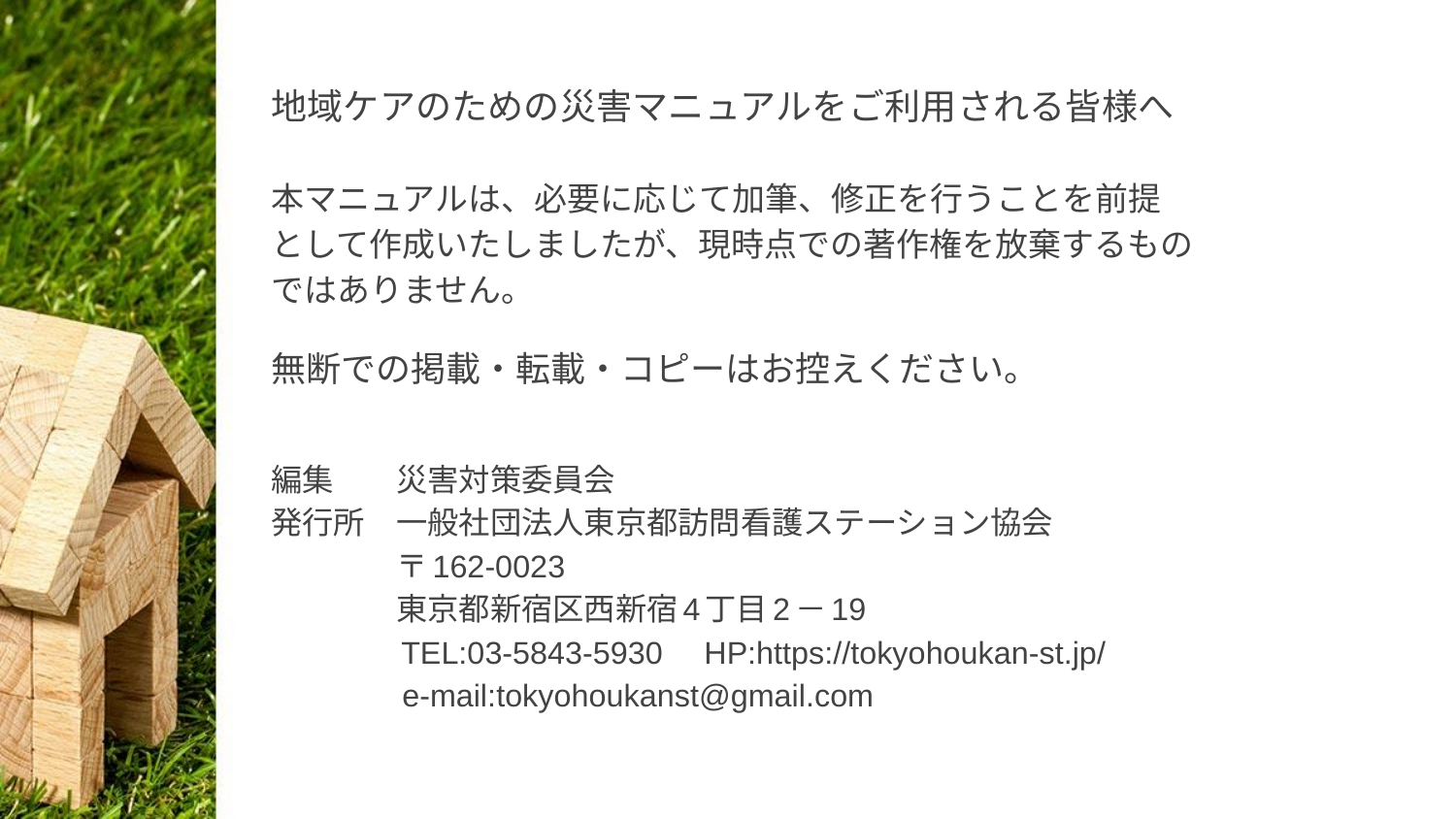

# 災地域害マニュアル
ケアのための
災害マニュアル

地域ケアのための災害マニュアルをご利用される皆様へ

本マニュアルは、必要に応じて加筆、修正を行うことを前提
として作成いたしましたが、現時点での著作権を放棄するもの
ではありません。

無断での掲載・転載・コピーはお控えください。

編集　　災害対策委員会
発行所　一般社団法人東京都訪問看護ステーション協会
　　　　〒162‐0023
　　　　東京都新宿区西新宿4丁目2－19
　　　　TEL:03‐5843‐5930　HP:https://tokyohoukan-st.jp/
               e-mail:tokyohoukanst@gmail.com